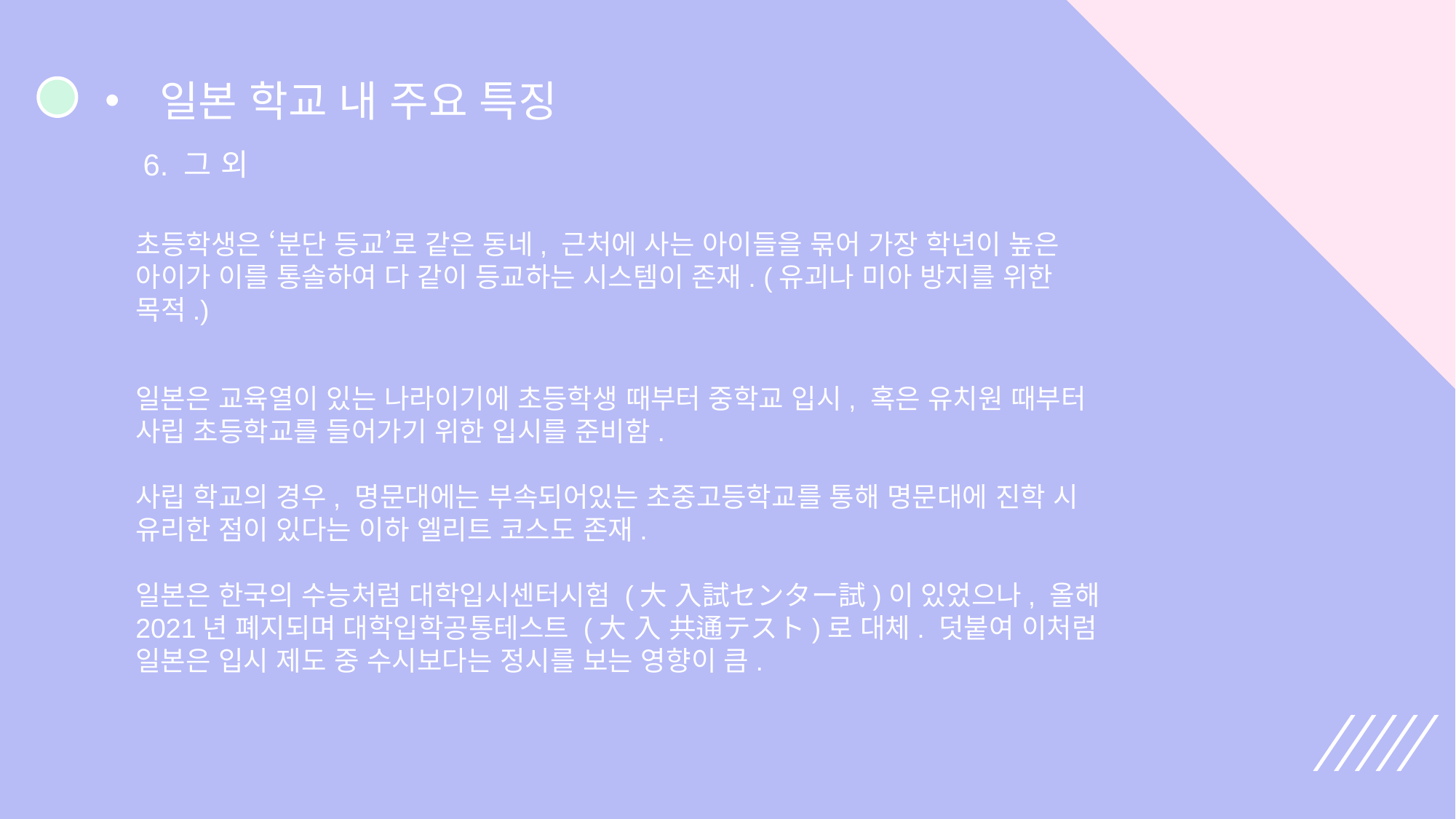

일본 학교 내 주요 특징

6. 그 외
초등학생은 ‘분단 등교’로 같은 동네, 근처에 사는 아이들을 묶어 가장 학년이 높은 아이가 이를 통솔하여 다 같이 등교하는 시스템이 존재. (유괴나 미아 방지를 위한 목적.)

일본은 교육열이 있는 나라이기에 초등학생 때부터 중학교 입시, 혹은 유치원 때부터 사립 초등학교를 들어가기 위한 입시를 준비함.

사립 학교의 경우, 명문대에는 부속되어있는 초중고등학교를 통해 명문대에 진학 시 유리한 점이 있다는 이하 엘리트 코스도 존재.

일본은 한국의 수능처럼 대학입시센터시험 (大 入試センター試)이 있었으나, 올해 2021년 폐지되며 대학입학공통테스트 (大 入 共通テスト)로 대체. 덧붙여 이처럼 일본은 입시 제도 중 수시보다는 정시를 보는 영향이 큼.